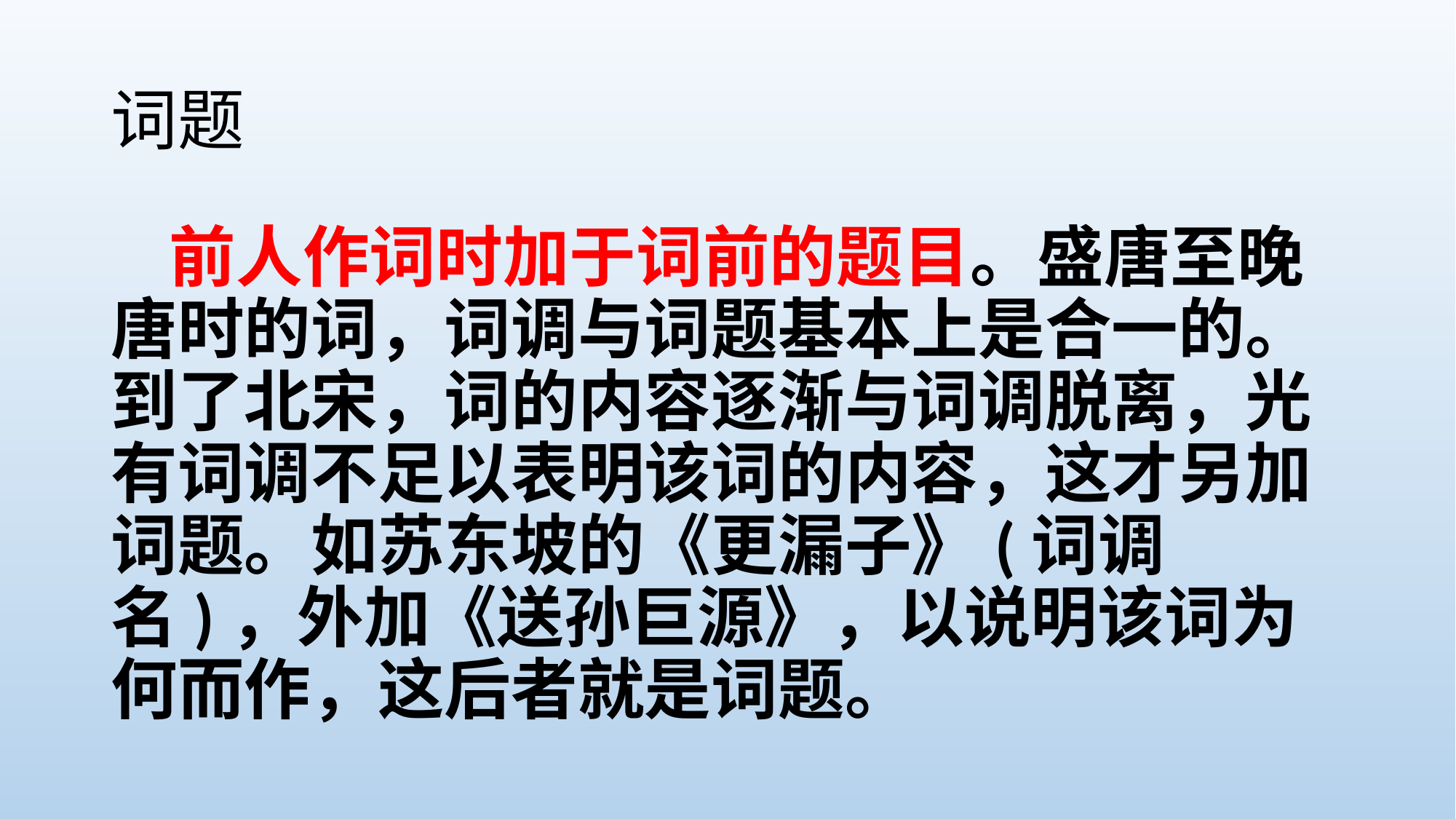

# 词题
   前人作词时加于词前的题目。盛唐至晚唐时的词，词调与词题基本上是合一的。到了北宋，词的内容逐渐与词调脱离，光有词调不足以表明该词的内容，这才另加词题。如苏东坡的《更漏子》(词调名)，外加《送孙巨源》，以说明该词为何而作，这后者就是词题。